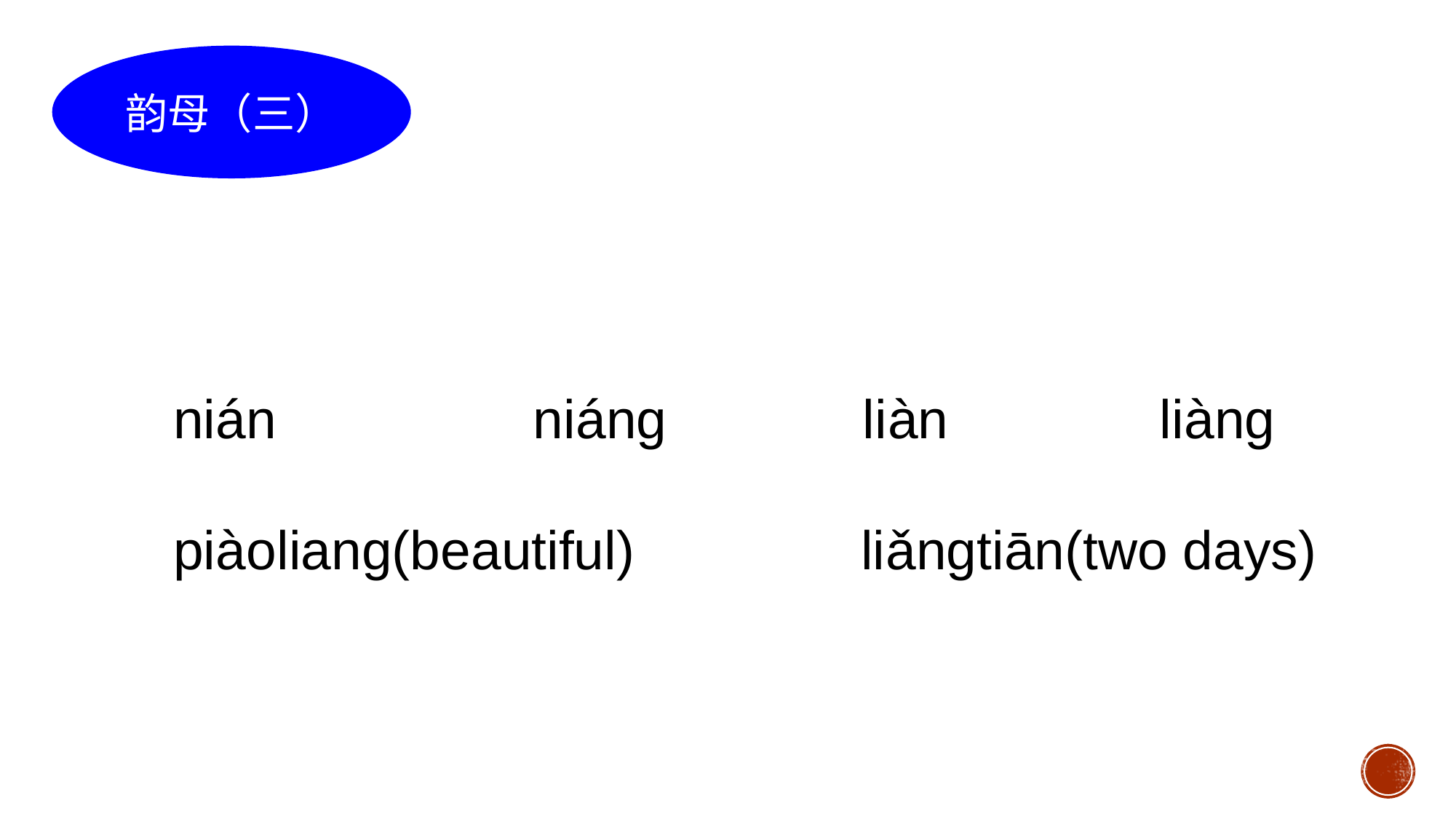

韵母（三）
nián                 niáng             liàn              liàng
piàoliang(beautiful)               liǎngtiān(two days)